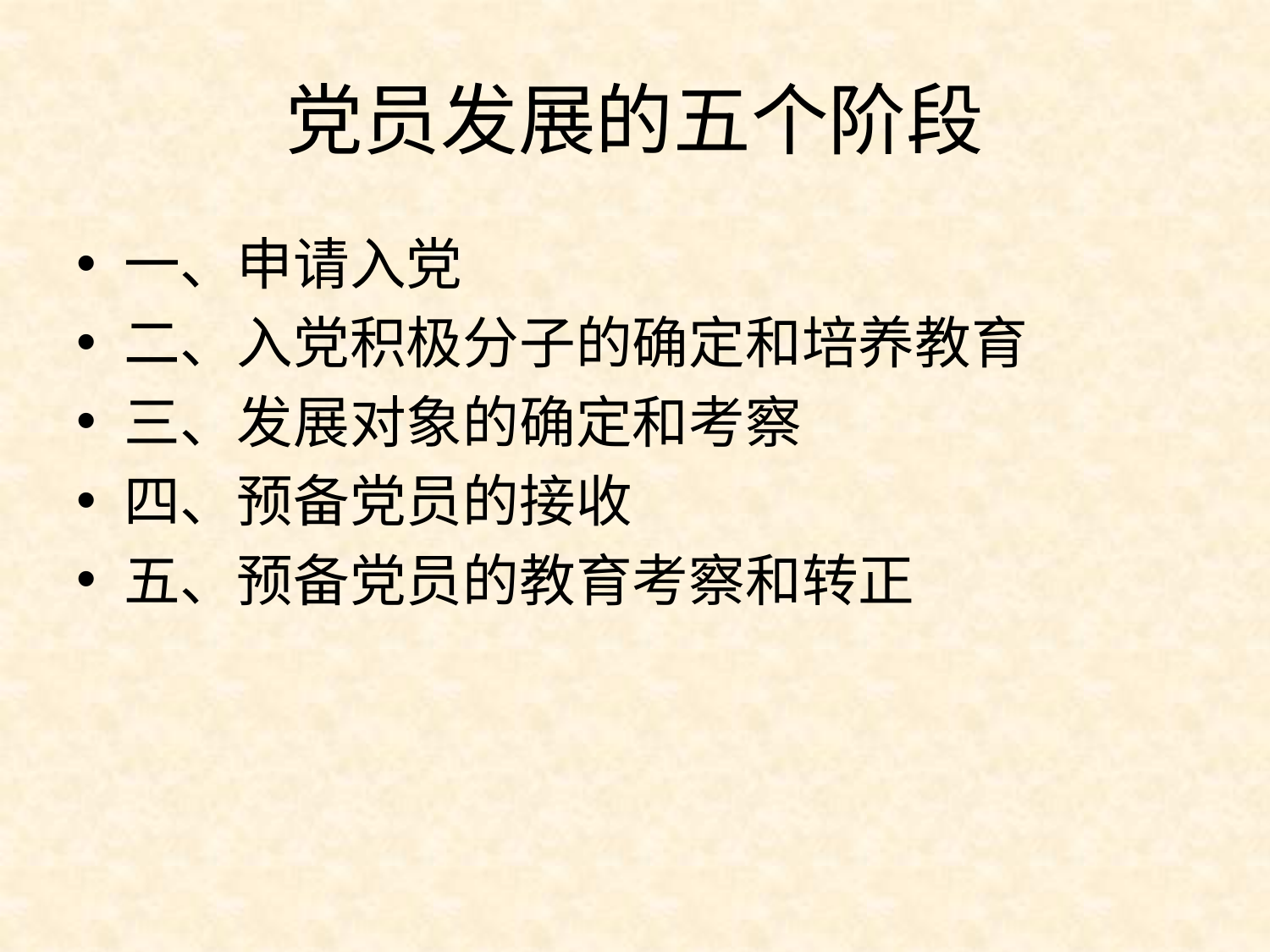

# 党员发展的五个阶段
一、申请入党
二、入党积极分子的确定和培养教育
三、发展对象的确定和考察
四、预备党员的接收
五、预备党员的教育考察和转正